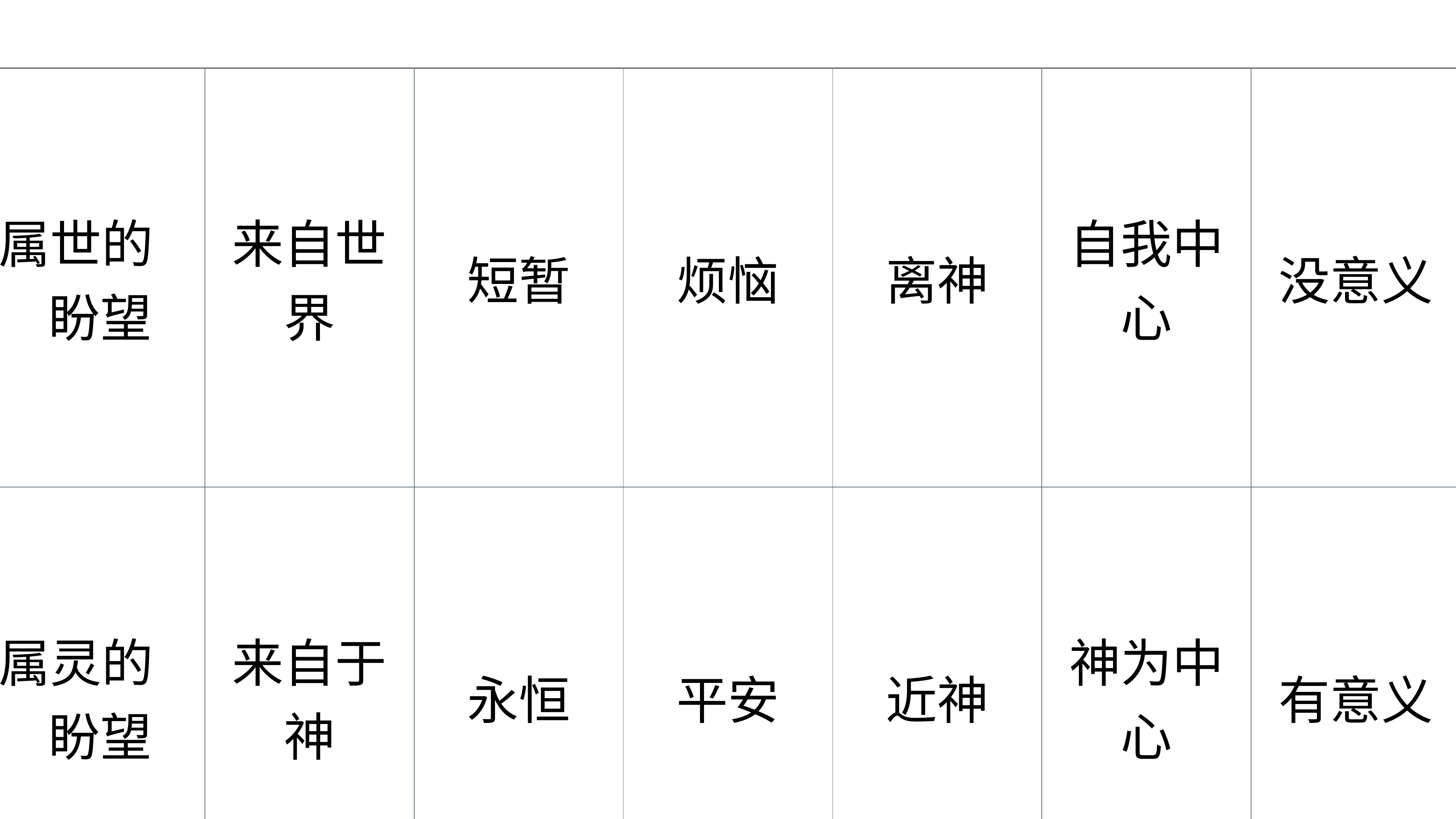

| 属世的 盼望 | 来自世界 | 短暂 | 烦恼 | 离神 | 自我中心 | 没意义 |
| --- | --- | --- | --- | --- | --- | --- |
| 属灵的 盼望 | 来自于神 | 永恒 | 平安 | 近神 | 神为中心 | 有意义 |